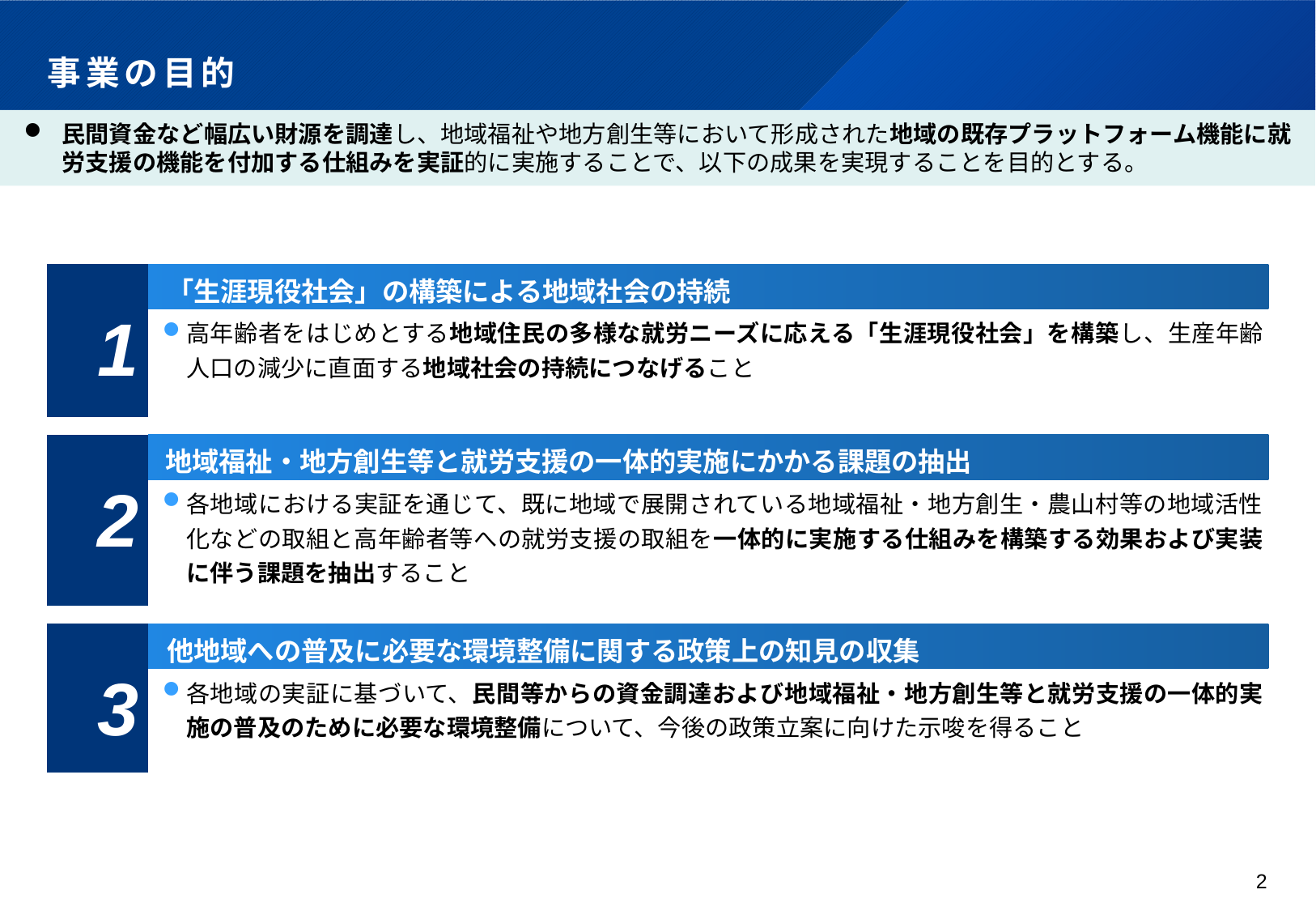

# 事業の目的
民間資金など幅広い財源を調達し、地域福祉や地方創生等において形成された地域の既存プラットフォーム機能に就労支援の機能を付加する仕組みを実証的に実施することで、以下の成果を実現することを目的とする。
|  | 「生涯現役社会」の構築による地域社会の持続 |
| --- | --- |
| 1 | 高年齢者をはじめとする地域住民の多様な就労ニーズに応える「生涯現役社会」を構築し、生産年齢人口の減少に直面する地域社会の持続につなげること |
|  |  |
|  | 地域福祉・地方創生等と就労支援の一体的実施にかかる課題の抽出 |
| 2 | 各地域における実証を通じて、既に地域で展開されている地域福祉・地方創生・農山村等の地域活性化などの取組と高年齢者等への就労支援の取組を一体的に実施する仕組みを構築する効果および実装に伴う課題を抽出すること |
|  |  |
|  | 他地域への普及に必要な環境整備に関する政策上の知見の収集 |
| 3 | 各地域の実証に基づいて、民間等からの資金調達および地域福祉・地方創生等と就労支援の一体的実施の普及のために必要な環境整備について、今後の政策立案に向けた示唆を得ること |
2